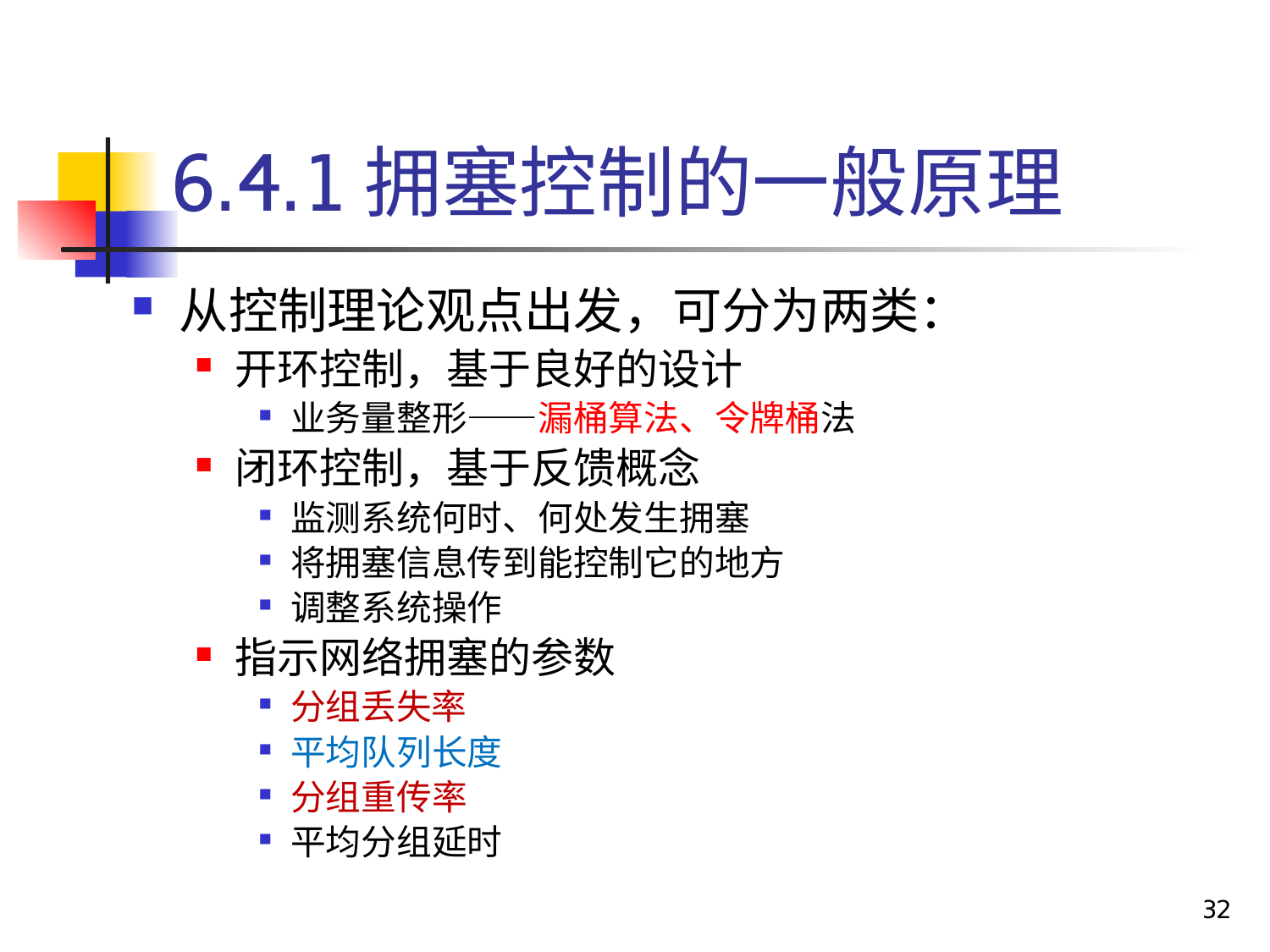

# 6.4.1拥塞控制的一般原理
从控制理论观点出发，可分为两类：
开环控制，基于良好的设计
业务量整形——漏桶算法、令牌桶法
闭环控制，基于反馈概念
监测系统何时、何处发生拥塞
将拥塞信息传到能控制它的地方
调整系统操作
指示网络拥塞的参数
分组丢失率
平均队列长度
分组重传率
平均分组延时
32